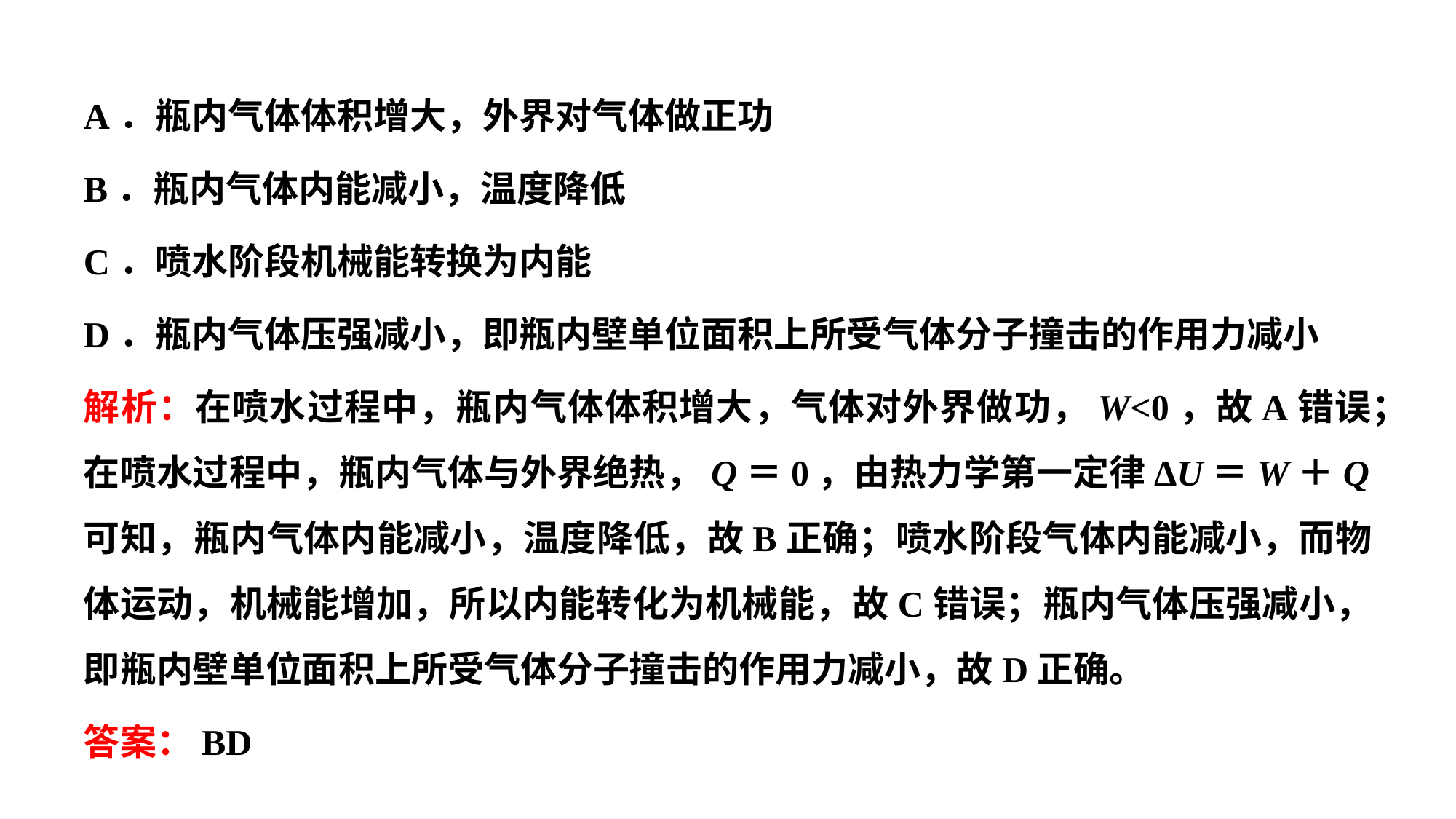

A．瓶内气体体积增大，外界对气体做正功
B．瓶内气体内能减小，温度降低
C．喷水阶段机械能转换为内能
D．瓶内气体压强减小，即瓶内壁单位面积上所受气体分子撞击的作用力减小
解析：在喷水过程中，瓶内气体体积增大，气体对外界做功，W<0，故A错误；在喷水过程中，瓶内气体与外界绝热，Q＝0，由热力学第一定律ΔU＝W＋Q可知，瓶内气体内能减小，温度降低，故B正确；喷水阶段气体内能减小，而物体运动，机械能增加，所以内能转化为机械能，故C错误；瓶内气体压强减小，即瓶内壁单位面积上所受气体分子撞击的作用力减小，故D正确。
答案：BD